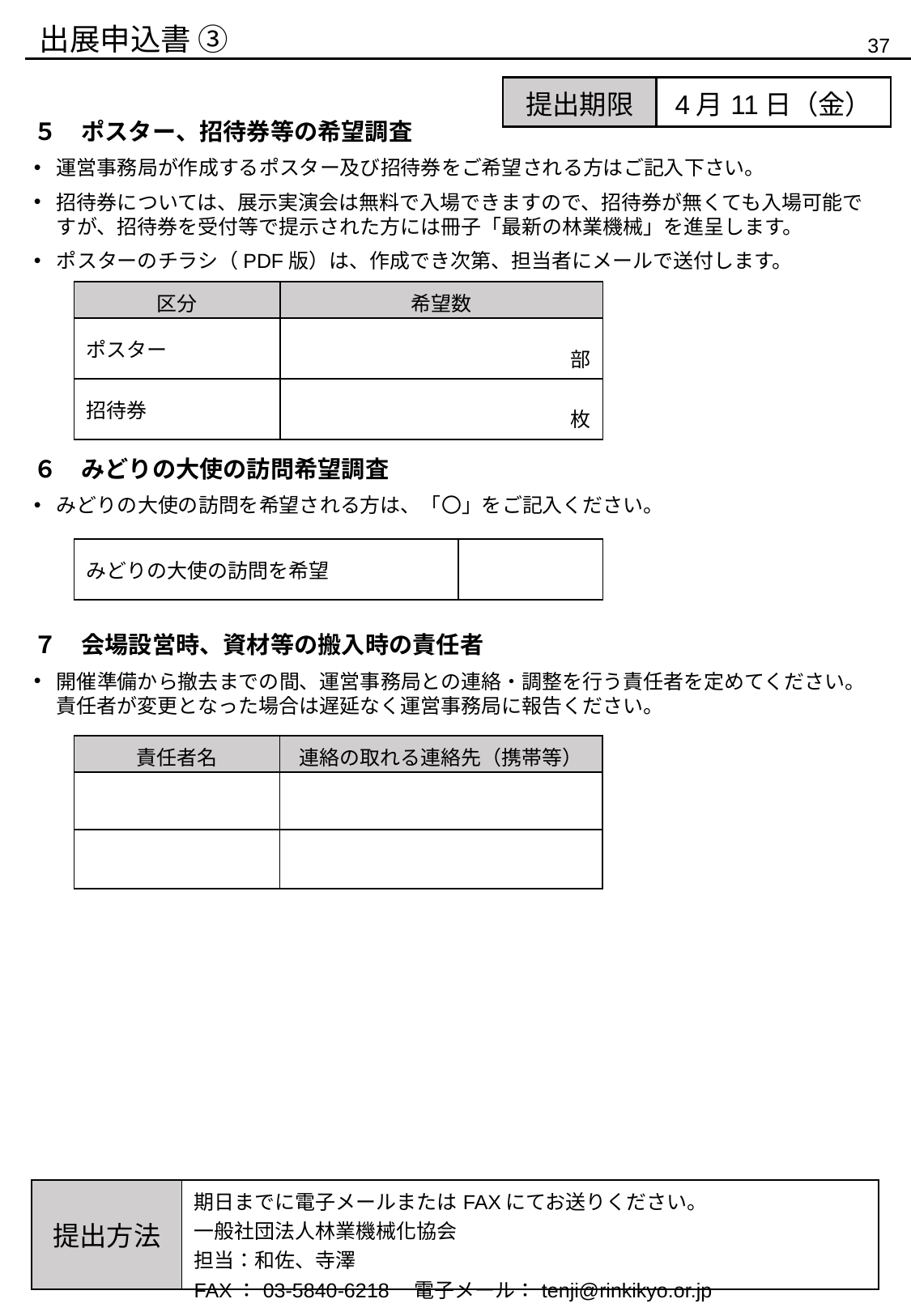

出展申込書 ③
37
| 提出期限 | 4月11日（金） |
| --- | --- |
５　ポスター、招待券等の希望調査
運営事務局が作成するポスター及び招待券をご希望される方はご記入下さい。
招待券については、展示実演会は無料で入場できますので、招待券が無くても入場可能ですが、招待券を受付等で提示された方には冊子「最新の林業機械」を進呈します。
ポスターのチラシ（PDF版）は、作成でき次第、担当者にメールで送付します。

６　みどりの大使の訪問希望調査
みどりの大使の訪問を希望される方は、「〇」をご記入ください。

７　会場設営時、資材等の搬入時の責任者
開催準備から撤去までの間、運営事務局との連絡・調整を行う責任者を定めてください。責任者が変更となった場合は遅延なく運営事務局に報告ください。

| 区分 | 希望数 |
| --- | --- |
| ポスター | 部 |
| 招待券 | 枚 |
７　（検討中）スタンプラリー関係の装飾の協力調査
重機への恐竜装飾にご協力いただける方は、「○」と内容をご記入ください。

| みどりの大使の訪問を希望 | 部 |
| --- | --- |
| 重機への恐竜装飾へのご協力 |  |  |
| --- | --- | --- |
| 恐竜装飾の内容 |  |  |
| 責任者名 | 連絡の取れる連絡先（携帯等） |
| --- | --- |
|  |  |
|  |  |
| 提出方法 | 期日までに電子メールまたはFAXにてお送りください。 一般社団法人林業機械化協会 担当：和佐、寺澤 FAX：03-5840-6218　電子メール：tenji@rinkikyo.or.jp |
| --- | --- |